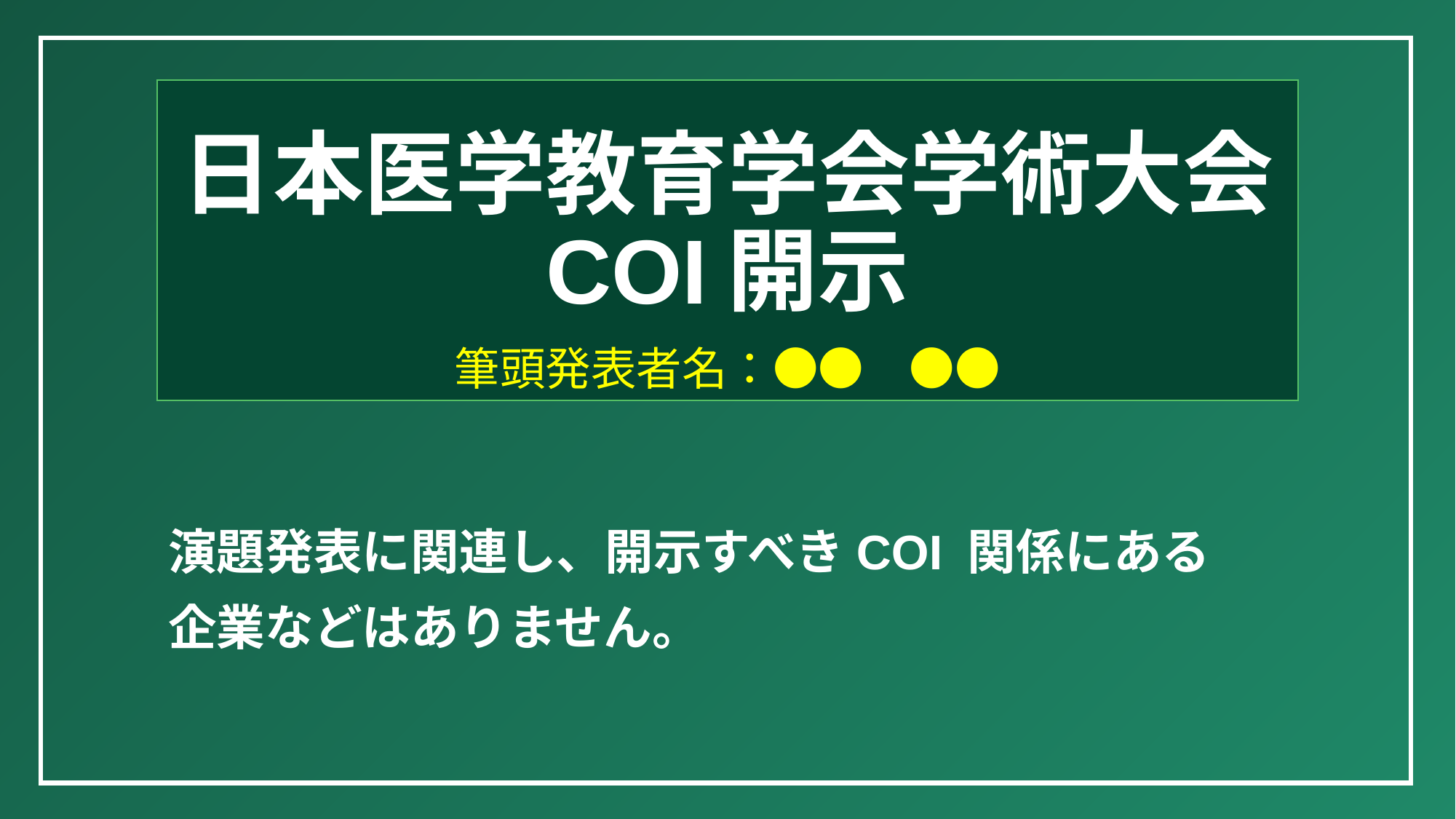

日本医学教育学会学術大会
COI 開示
筆頭発表者名：●●　●●
演題発表に関連し、開示すべきCOI 関係にある
企業などはありません。